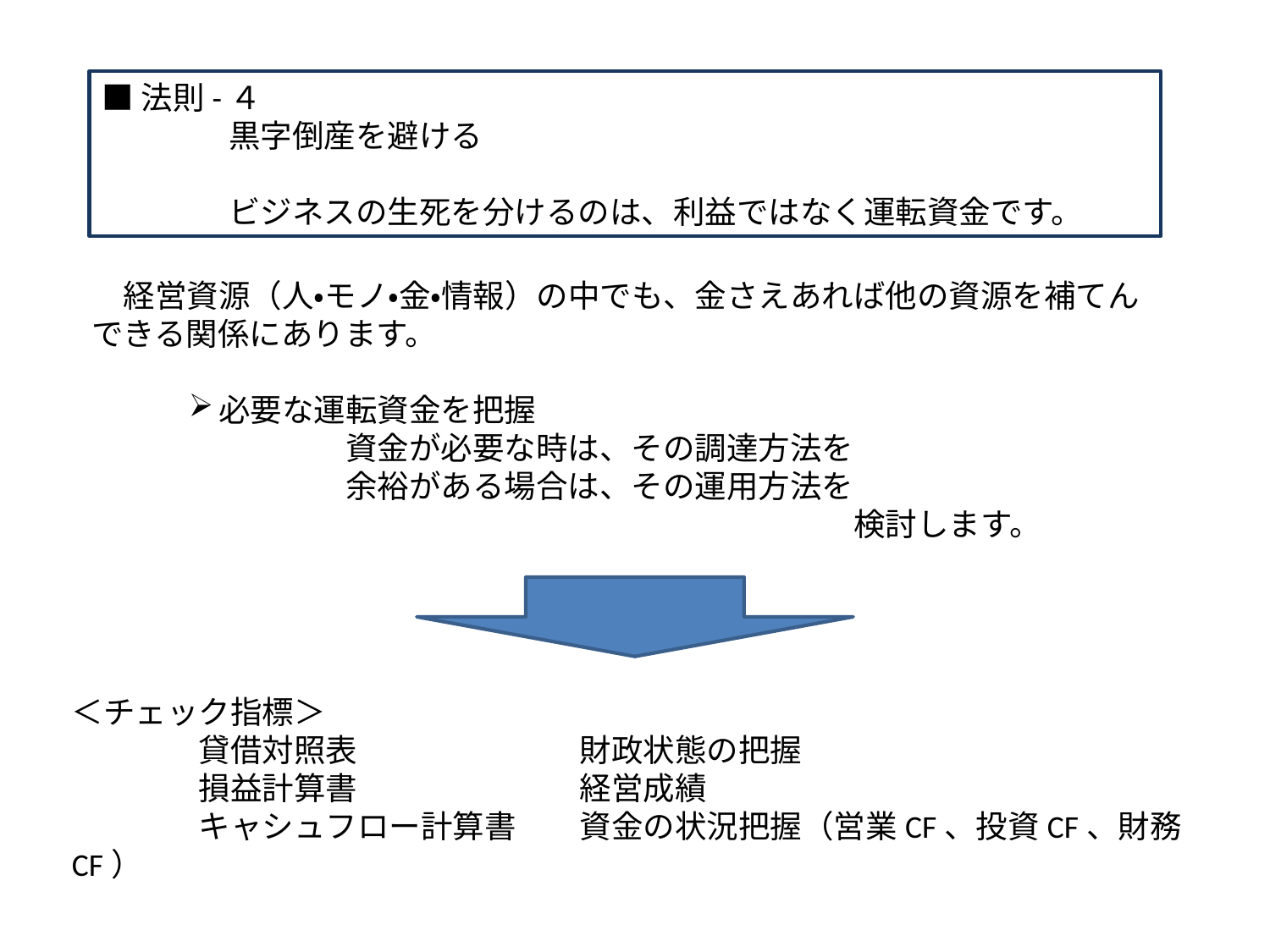

■法則-４
	黒字倒産を避ける

	ビジネスの生死を分けるのは、利益ではなく運転資金です。
　経営資源（人・モノ・金・情報）の中でも、金さえあれば他の資源を補てんできる関係にあります。

必要な運転資金を把握
		資金が必要な時は、その調達方法を
		余裕がある場合は、その運用方法を
						検討します。

＜チェック指標＞
	貸借対照表		財政状態の把握
	損益計算書		経営成績
	キャシュフロー計算書	資金の状況把握（営業CF、投資CF、財務CF）